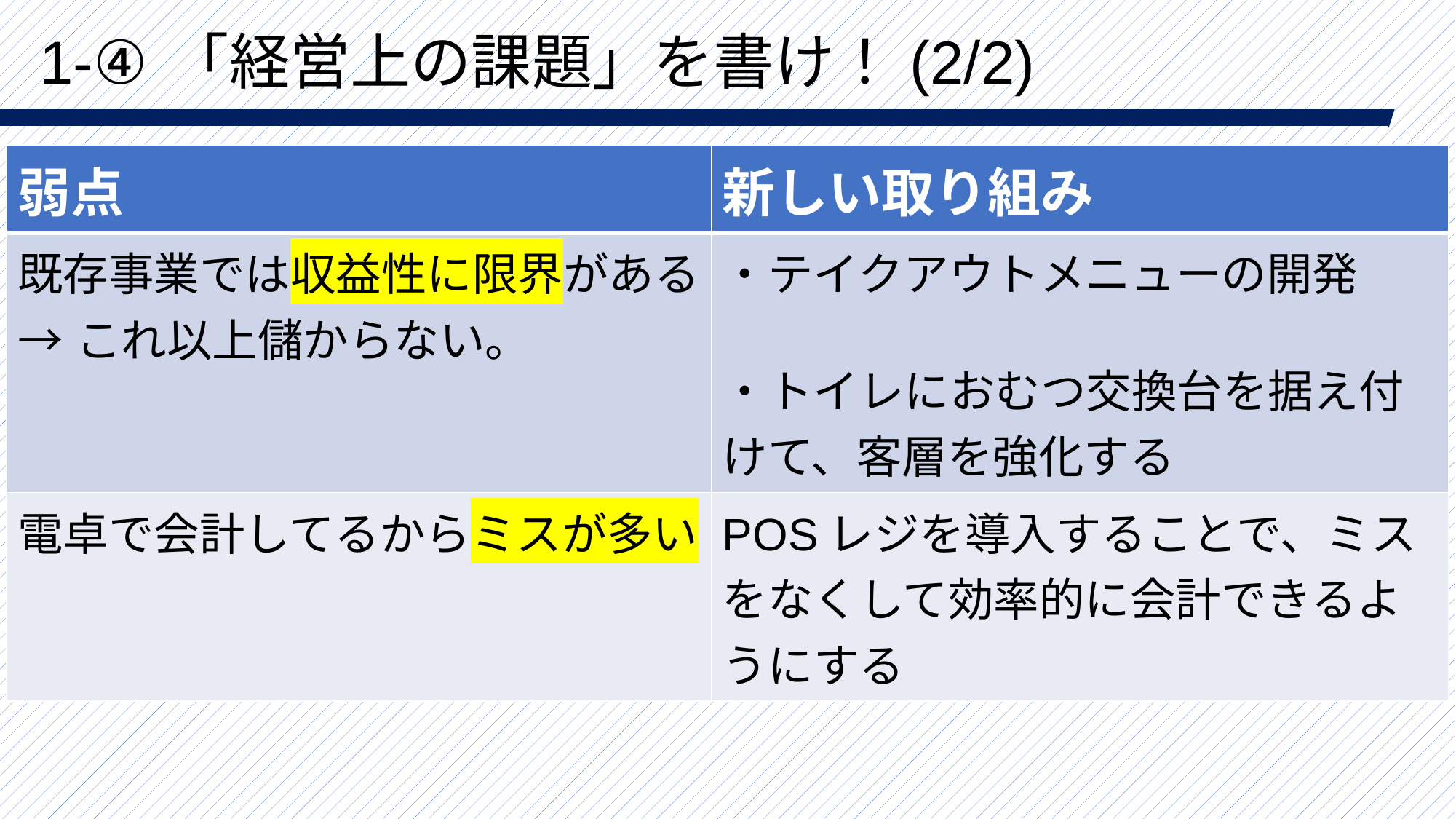

# 1-④「経営上の課題」を書け！(2/2)

| 弱点 | 新しい取り組み |
| --- | --- |
| 既存事業では収益性に限界がある →これ以上儲からない。 | ・テイクアウトメニューの開発 ・トイレにおむつ交換台を据え付けて、客層を強化する |
| 電卓で会計してるからミスが多い | POSレジを導入することで、ミスをなくして効率的に会計できるようにする |